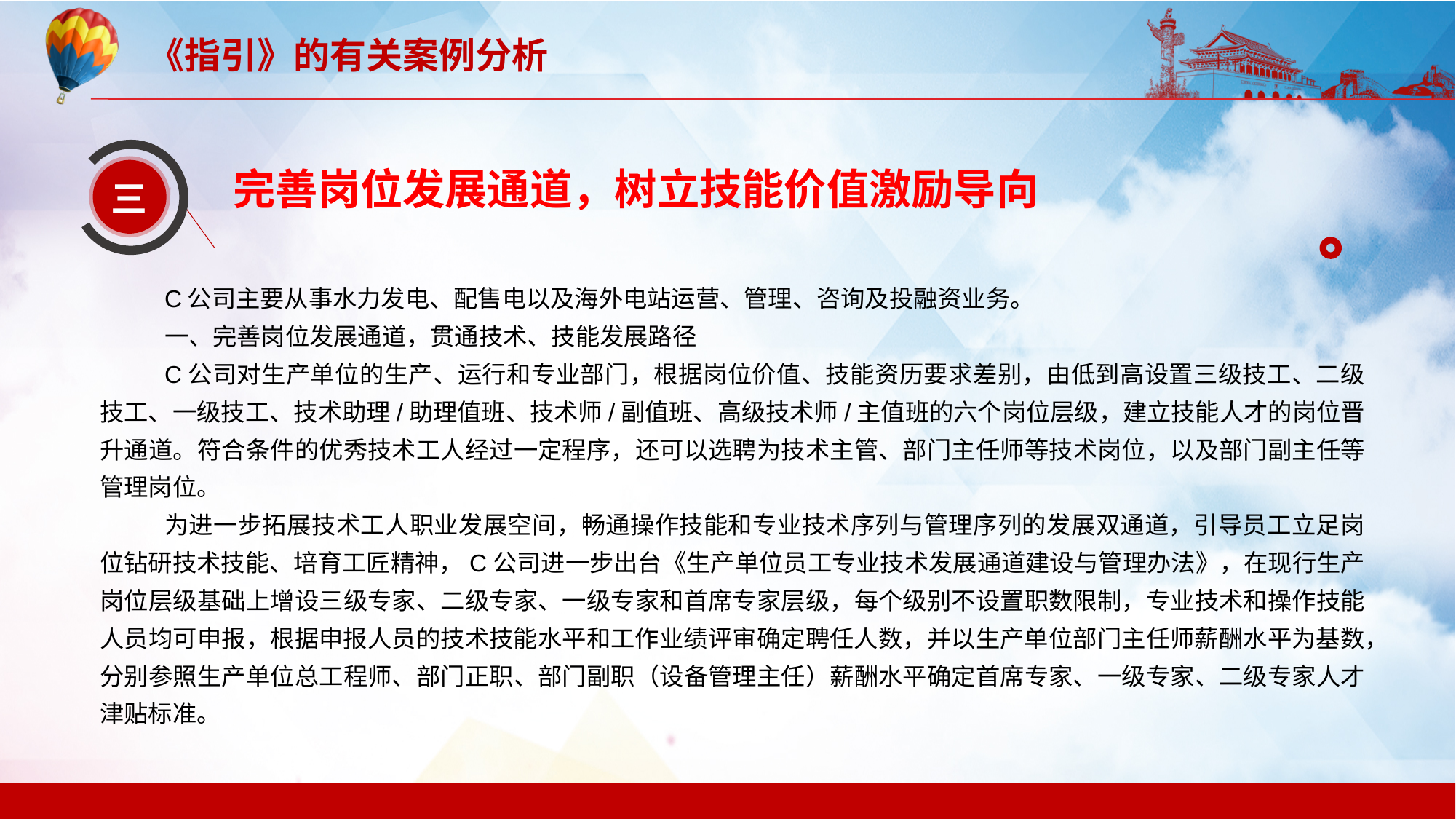

完善岗位发展通道，树立技能价值激励导向

三

C公司主要从事水力发电、配售电以及海外电站运营、管理、咨询及投融资业务。
一、完善岗位发展通道，贯通技术、技能发展路径
C公司对生产单位的生产、运行和专业部门，根据岗位价值、技能资历要求差别，由低到高设置三级技工、二级技工、一级技工、技术助理/助理值班、技术师/副值班、高级技术师/主值班的六个岗位层级，建立技能人才的岗位晋升通道。符合条件的优秀技术工人经过一定程序，还可以选聘为技术主管、部门主任师等技术岗位，以及部门副主任等管理岗位。
为进一步拓展技术工人职业发展空间，畅通操作技能和专业技术序列与管理序列的发展双通道，引导员工立足岗位钻研技术技能、培育工匠精神，C公司进一步出台《生产单位员工专业技术发展通道建设与管理办法》，在现行生产岗位层级基础上增设三级专家、二级专家、一级专家和首席专家层级，每个级别不设置职数限制，专业技术和操作技能人员均可申报，根据申报人员的技术技能水平和工作业绩评审确定聘任人数，并以生产单位部门主任师薪酬水平为基数，分别参照生产单位总工程师、部门正职、部门副职（设备管理主任）薪酬水平确定首席专家、一级专家、二级专家人才津贴标准。